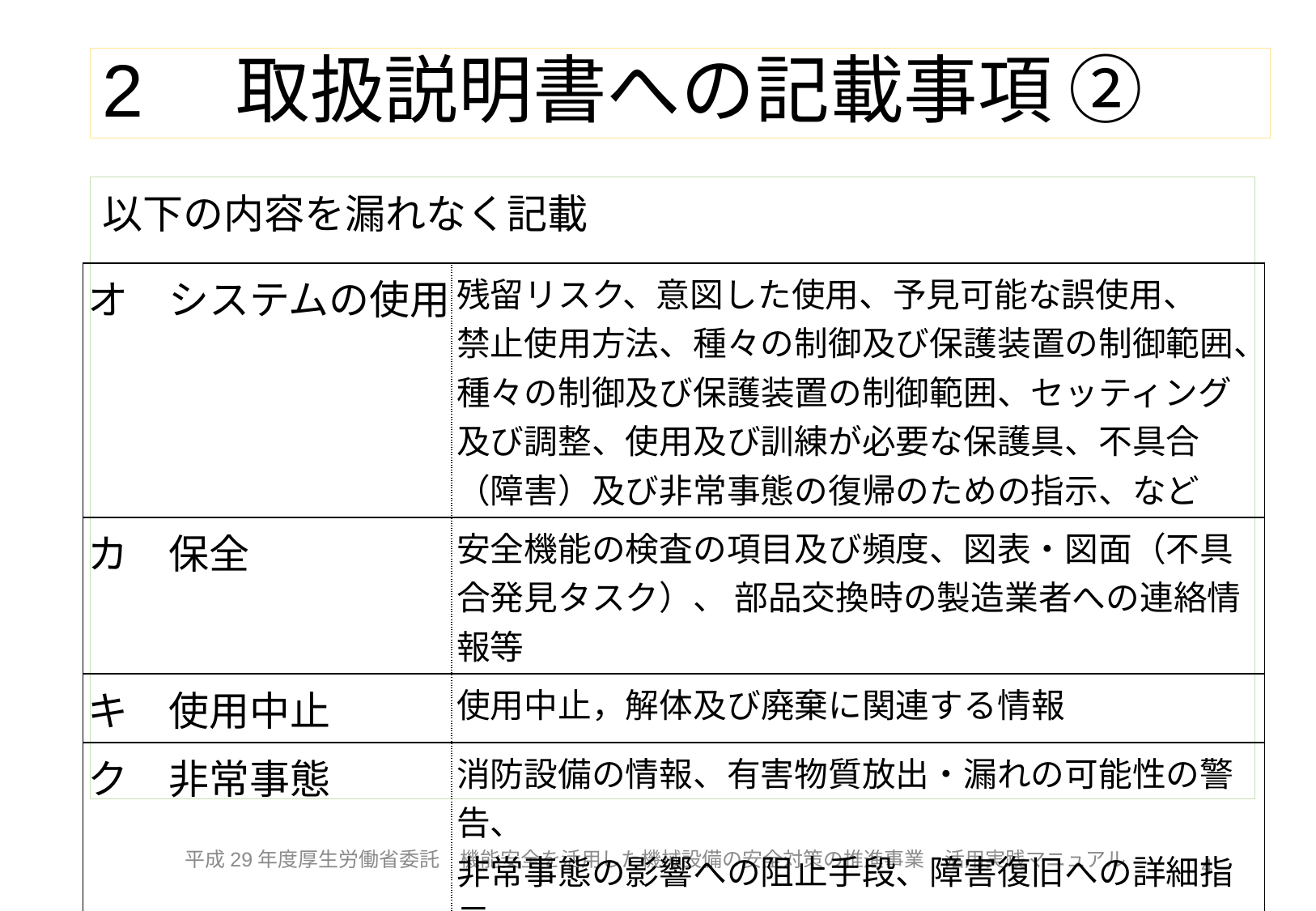

# 2　取扱説明書への記載事項 ②
以下の内容を漏れなく記載

| オ　システムの使用 | 残留リスク、意図した使用、予見可能な誤使用、 禁止使用方法、種々の制御及び保護装置の制御範囲、 種々の制御及び保護装置の制御範囲、セッティング及び調整、使用及び訓練が必要な保護具、不具合（障害）及び非常事態の復帰のための指示、など |
| --- | --- |
| カ　保全 | 安全機能の検査の項目及び頻度、図表・図面（不具合発見タスク）、 部品交換時の製造業者への連絡情報等 |
| キ　使用中止 | 使用中止，解体及び廃棄に関連する情報 |
| ク　非常事態 | 消防設備の情報、有害物質放出・漏れの可能性の警告、 非常事態の影響への阻止手段、障害復旧への詳細指示 |
4
平成29年度厚生労働省委託　機能安全を活用した機械設備の安全対策の推進事業　活用実践マニュアル